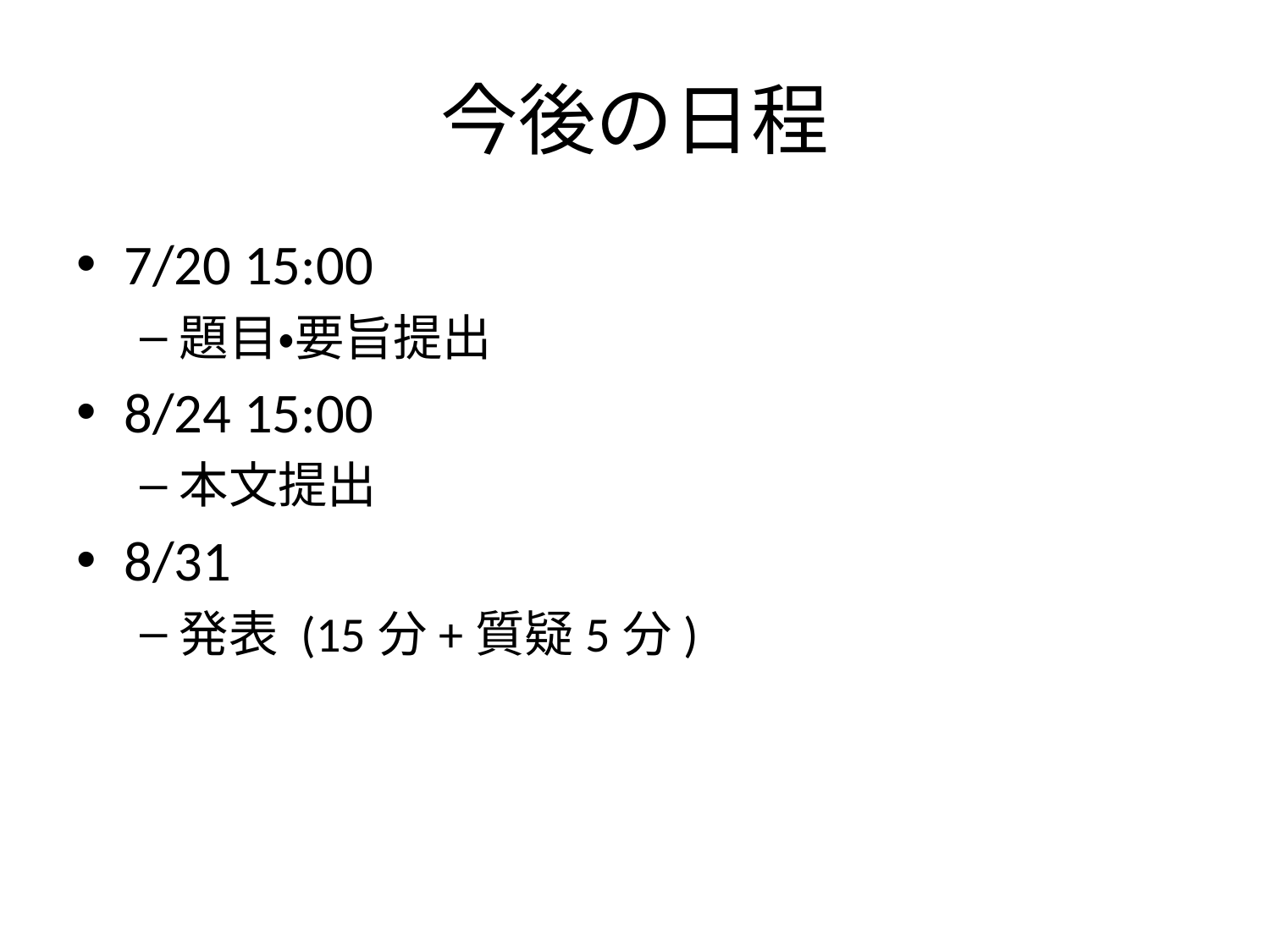

# 今後の日程
7/20 15:00
題目・要旨提出
8/24 15:00
本文提出
8/31
発表 (15分+質疑5分)